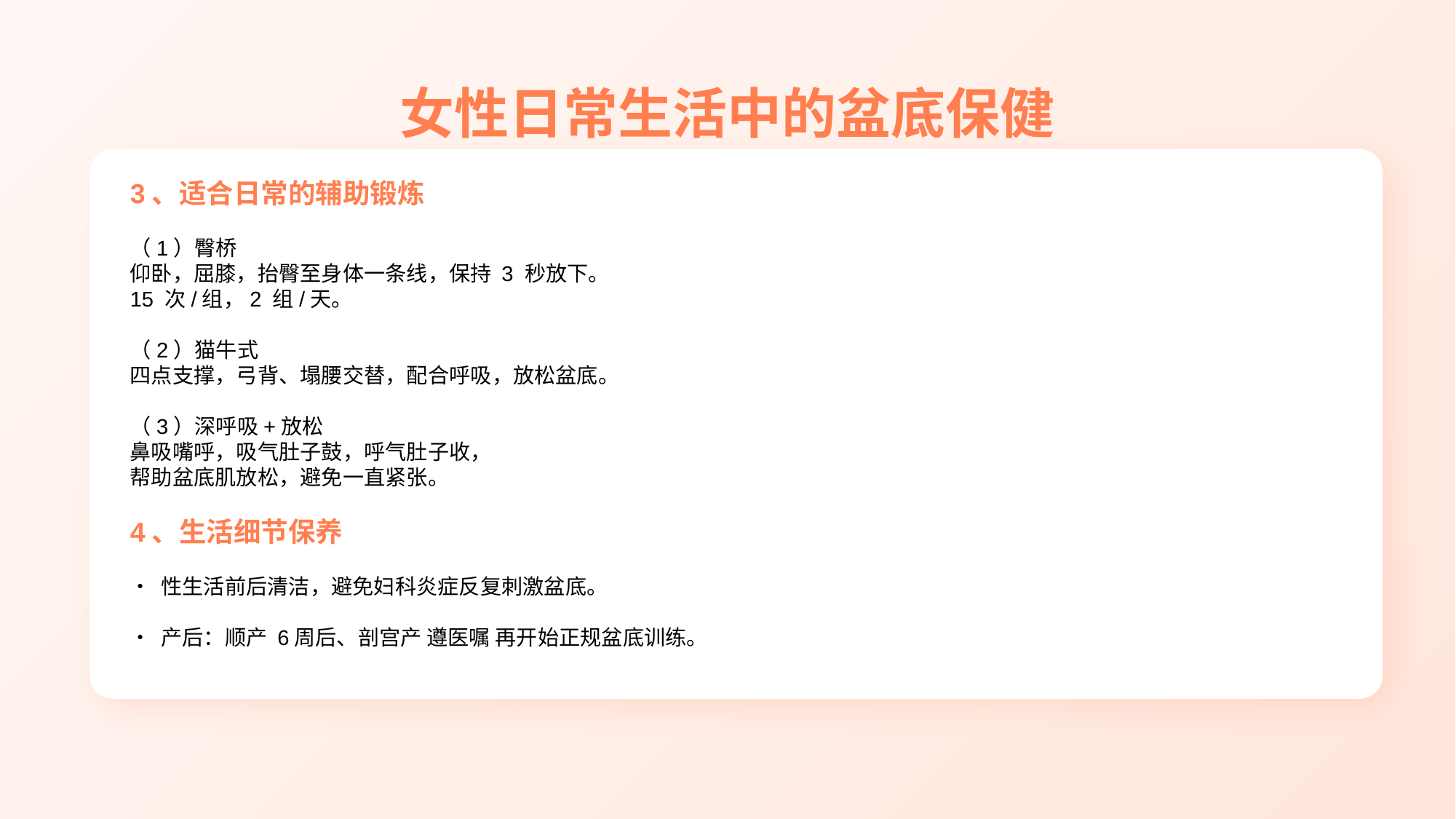

女性日常生活中的盆底保健

3、适合日常的辅助锻炼

（1）臀桥
仰卧，屈膝，抬臀至身体一条线，保持 3 秒放下。
15 次/组，2 组/天。

（2）猫牛式
四点支撑，弓背、塌腰交替，配合呼吸，放松盆底。

（3）深呼吸+放松
鼻吸嘴呼，吸气肚子鼓，呼气肚子收，
帮助盆底肌放松，避免一直紧张。

4、生活细节保养

• 性生活前后清洁，避免妇科炎症反复刺激盆底。

• 产后：顺产 6周后、剖宫产 遵医嘱 再开始正规盆底训练。